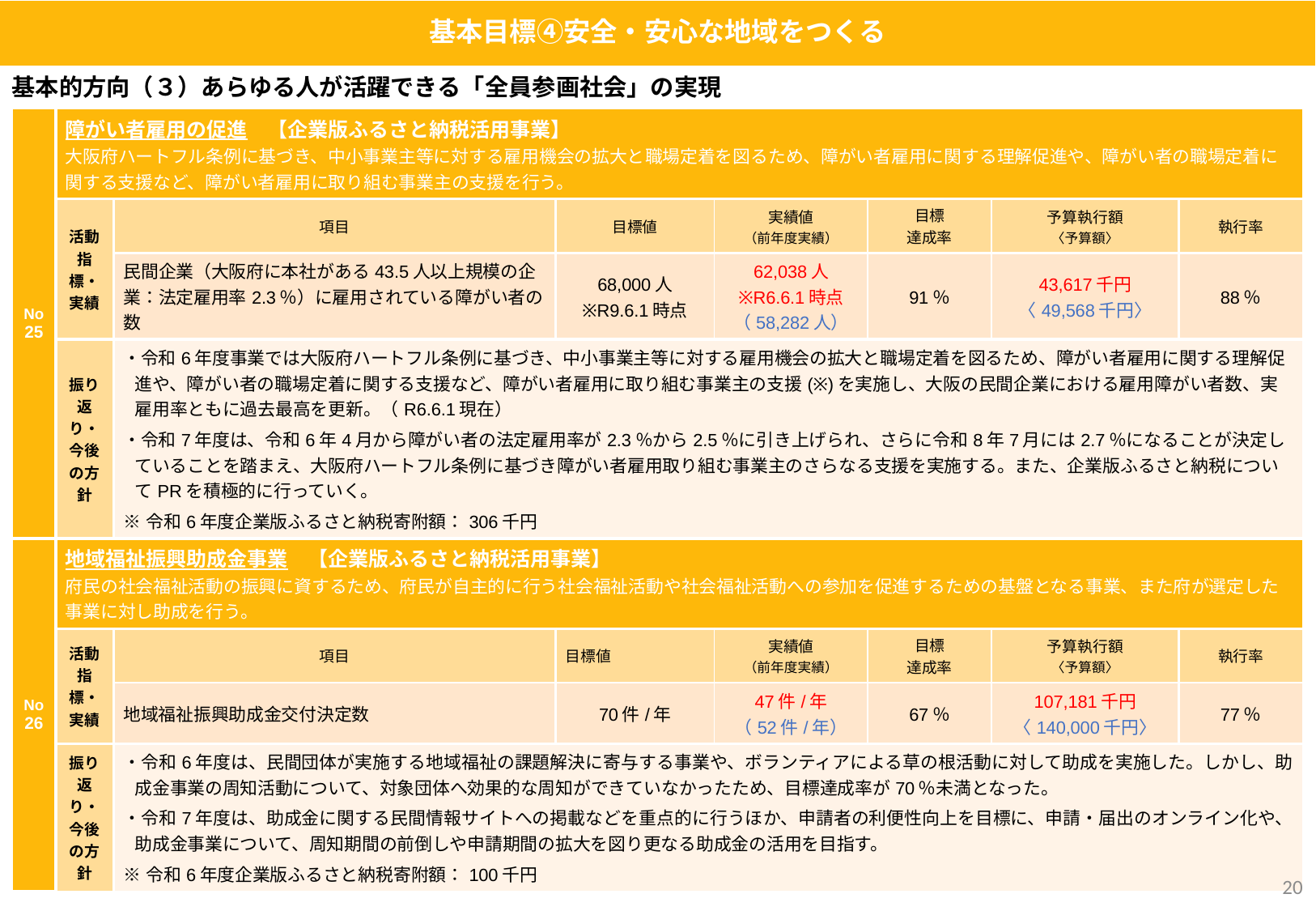

基本目標④安全・安心な地域をつくる
基本的方向（３）あらゆる人が活躍できる「全員参画社会」の実現
| No25 | 障がい者雇用の促進　【企業版ふるさと納税活用事業】 大阪府ハートフル条例に基づき、中小事業主等に対する雇用機会の拡大と職場定着を図るため、障がい者雇用に関する理解促進や、障がい者の職場定着に関する支援など、障がい者雇用に取り組む事業主の支援を行う。 |  |  |  |  |  |  |
| --- | --- | --- | --- | --- | --- | --- | --- |
|  | 活動指標・実績 | 項目 | 目標値 | 実績値 （前年度実績） | 目標 達成率 | 予算執行額 〈予算額〉 | 執行率 |
|  |  | 民間企業（大阪府に本社がある43.5人以上規模の企業：法定雇用率2.3％）に雇用されている障がい者の数 | 68,000人 ※R9.6.1時点 | 62,038人 ※R6.6.1時点 （58,282人） | 91％ | 43,617千円 〈49,568千円〉 | 88％ |
|  | 振り返り・ 今後の方針 | ・令和6年度事業では⼤阪府ハートフル条例に基づき、中⼩事業主等に対する雇⽤機会の拡⼤と職場定着を図るため、障がい者雇⽤に関する理解促進や、障がい者の職場定着に関する⽀援など、障がい者雇⽤に取り組む事業主の⽀援(※)を実施し、大阪の民間企業における雇用障がい者数、実雇用率ともに過去最高を更新。（R6.6.1現在） ・令和7年度は、令和6年4月から障がい者の法定雇⽤率が2.3％から2.5％に引き上げられ、さらに令和8年7月には2.7％になることが決定していることを踏まえ、⼤阪府ハートフル条例に基づき障がい者雇⽤取り組む事業主のさらなる⽀援を実施する。また、企業版ふるさと納税についてPRを積極的に⾏っていく。 ※令和6年度企業版ふるさと納税寄附額：306千円 |  |  |  |  |  |
| No 26 | 地域福祉振興助成金事業　【企業版ふるさと納税活用事業】 府民の社会福祉活動の振興に資するため、府民が自主的に行う社会福祉活動や社会福祉活動への参加を促進するための基盤となる事業、また府が選定した事業に対し助成を行う。 |  |  |  |  |  |  |
|  | 活動指標・実績 | 項目 | 目標値 | 実績値 （前年度実績） | 目標 達成率 | 予算執行額 〈予算額〉 | 執行率 |
|  |  | 地域福祉振興助成金交付決定数 | 70件/年 | 47件/年 （52件/年） | 67％ | 107,181千円 〈140,000千円〉 | 77％ |
|  | 振り返り・ 今後の方針 | ・令和6年度は、民間団体が実施する地域福祉の課題解決に寄与する事業や、ボランティアによる草の根活動に対して助成を実施した。しかし、助成金事業の周知活動について、対象団体へ効果的な周知ができていなかったため、目標達成率が70％未満となった。 ・令和7年度は、助成金に関する民間情報サイトへの掲載などを重点的に行うほか、申請者の利便性向上を目標に、申請・届出のオンライン化や、助成金事業について、周知期間の前倒しや申請期間の拡大を図り更なる助成金の活用を目指す。 ※令和6年度企業版ふるさと納税寄附額：100千円 |  |  |  |  |  |
20